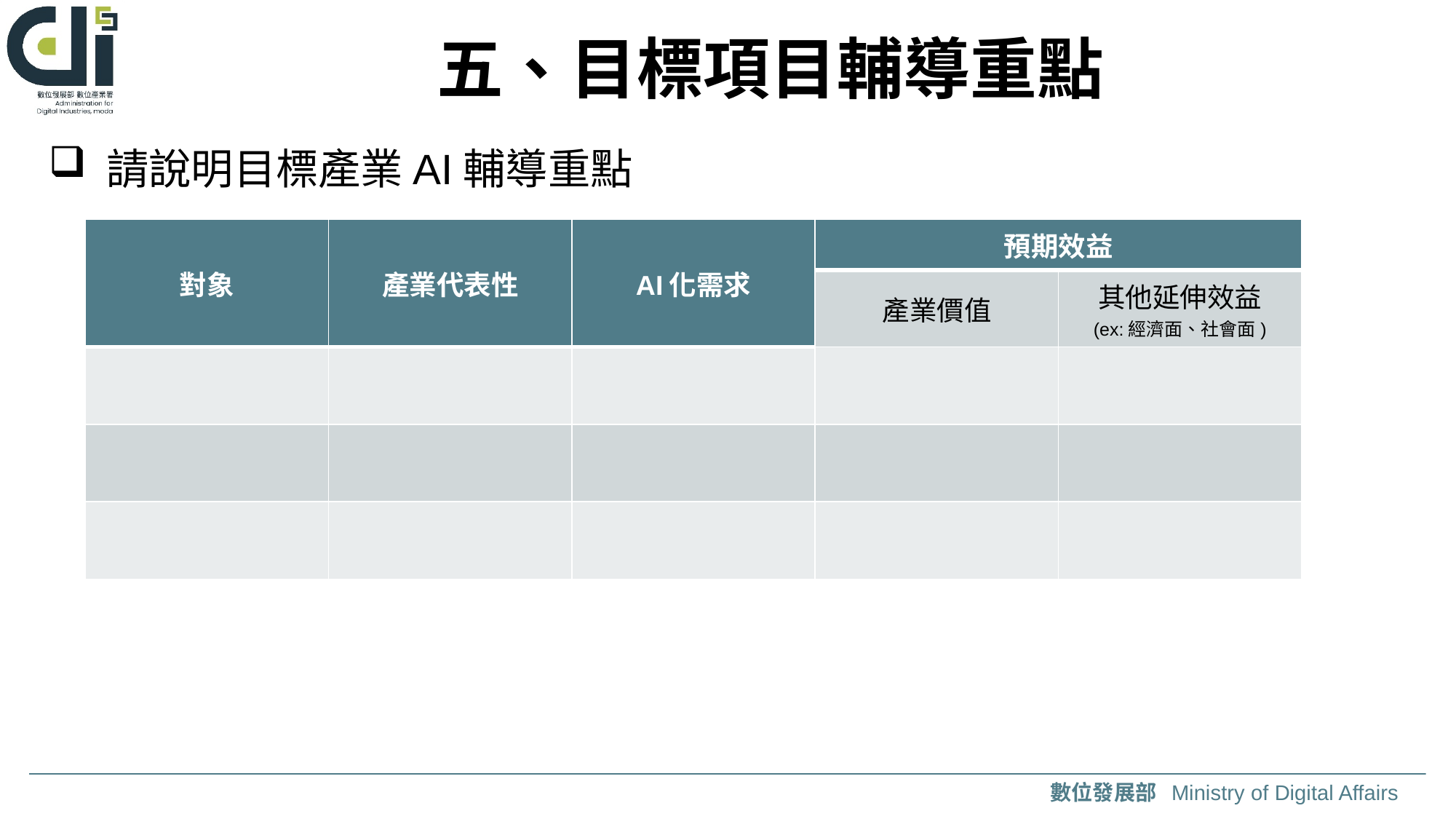

# 五、目標項目輔導重點
 請說明目標產業AI輔導重點
| 對象 | 產業代表性 | AI化需求 | 預期效益 |  |
| --- | --- | --- | --- | --- |
|  |  |  | 產業價值 | 其他延伸效益 (ex:經濟面、社會面) |
|  |  |  |  |  |
|  |  |  |  |  |
|  |  |  |  |  |